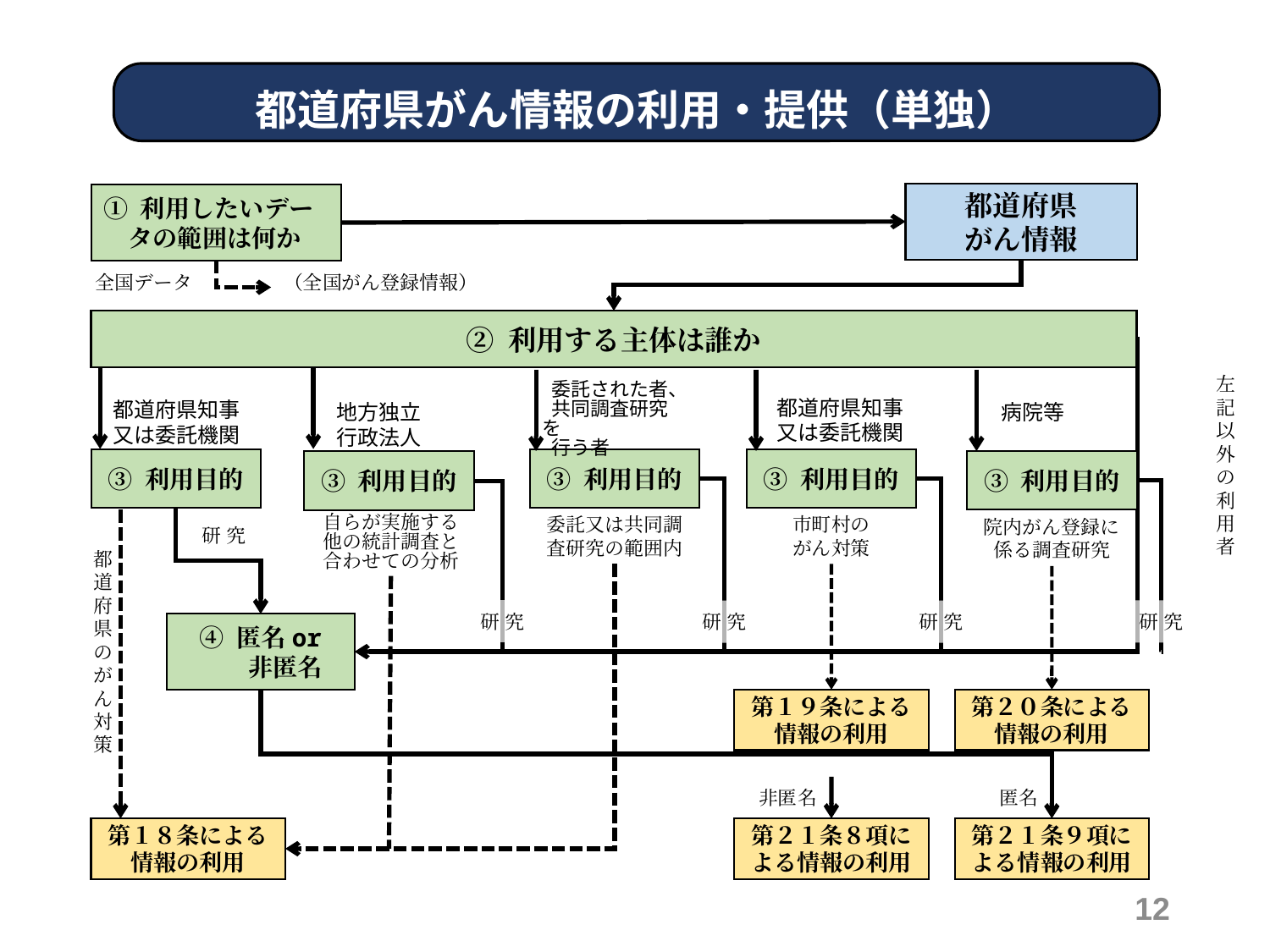

都道府県がん情報の利用・提供（単独）
都道府県
がん情報
① 利用したいデータの範囲は何か
全国データ
（全国がん登録情報）
② 利用する主体は誰か
左記以外の利用者
 都道府県知事
 又は委託機関
都道府県知事又は委託機関
 委託された者、
 共同調査研究を
 行う者
　病院等
地方独立
行政法人
③ 利用目的
③ 利用目的
③ 利用目的
③ 利用目的
③ 利用目的
市町村の
がん対策
委託又は共同調査研究の範囲内
院内がん登録に係る調査研究
自らが実施する他の統計調査と合わせての分析
研 究
都道府県のがん対策
研 究
研 究
研 究
研 究
④ 匿名or
　　非匿名
第２０条による
情報の利用
第１９条による
情報の利用
非匿名
匿名
第１８条による
情報の利用
第２１条８項による情報の利用
第２１条９項による情報の利用
12